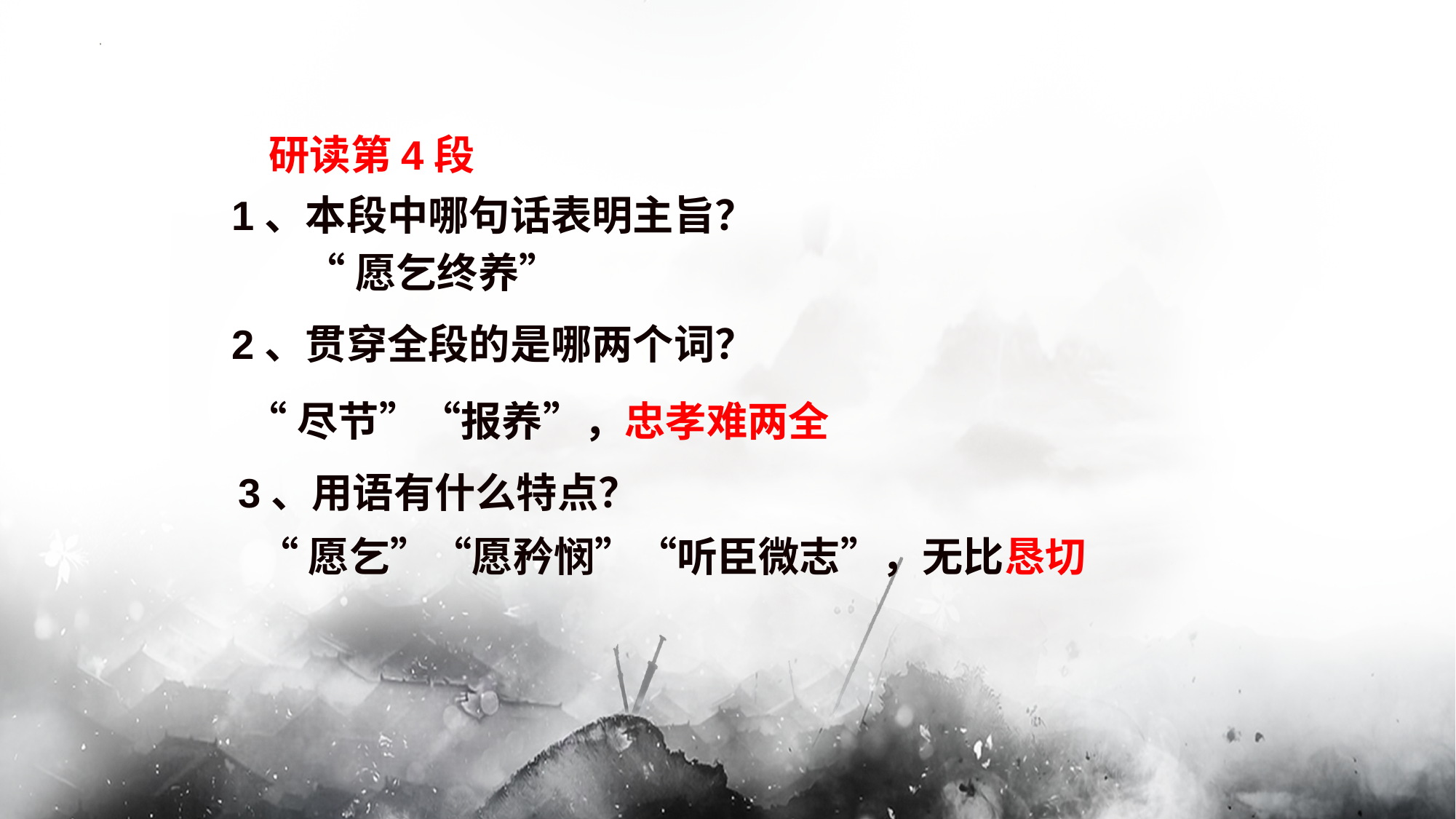

研读第4段
1、本段中哪句话表明主旨？
“愿乞终养”
2、贯穿全段的是哪两个词？
“尽节”“报养”，忠孝难两全
3、用语有什么特点？
“愿乞”“愿矜悯”“听臣微志”，无比恳切